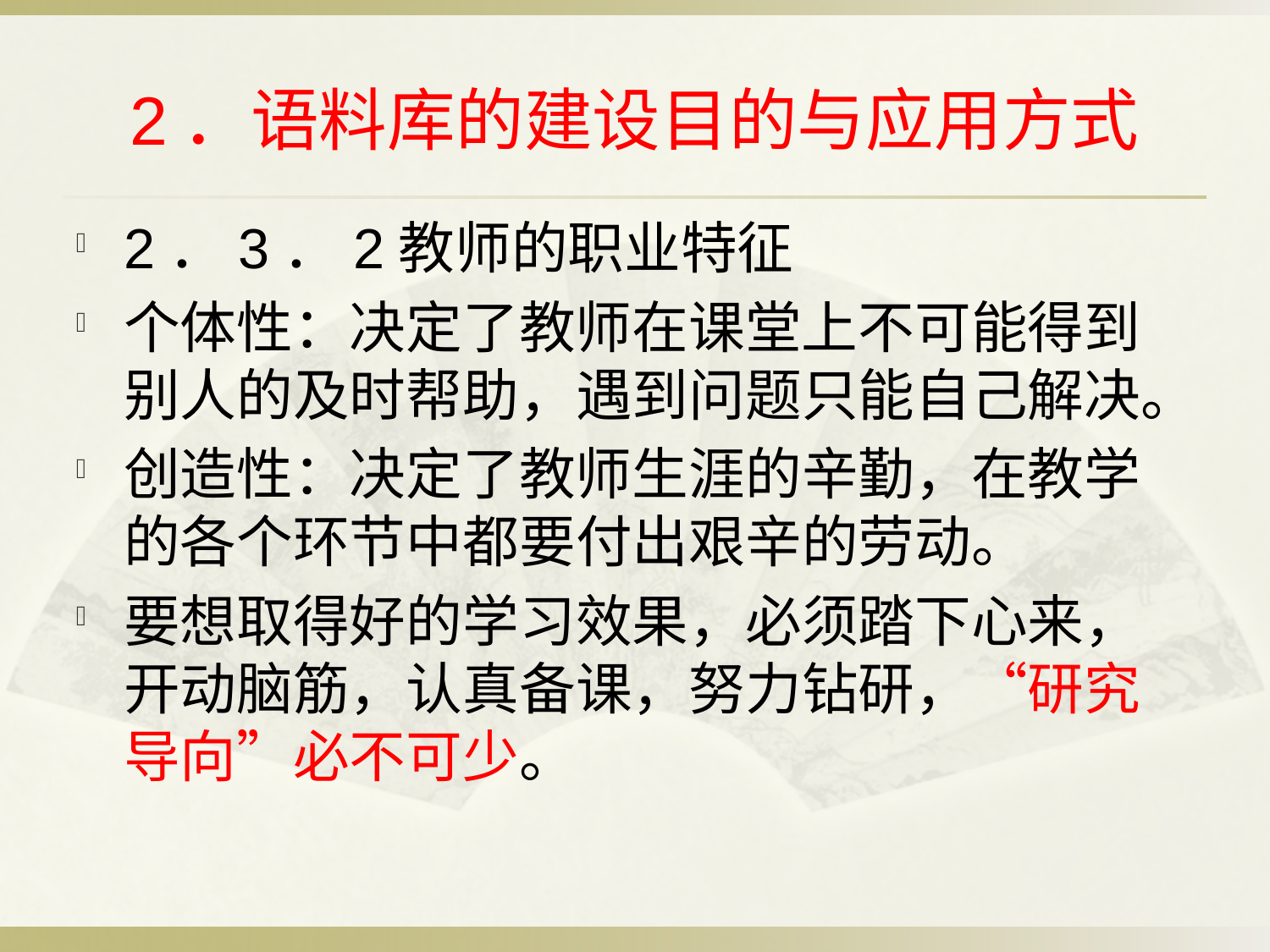

# 2．语料库的建设目的与应用方式
2．3．2教师的职业特征
个体性：决定了教师在课堂上不可能得到别人的及时帮助，遇到问题只能自己解决。
创造性：决定了教师生涯的辛勤，在教学的各个环节中都要付出艰辛的劳动。
要想取得好的学习效果，必须踏下心来，开动脑筋，认真备课，努力钻研，“研究导向”必不可少。